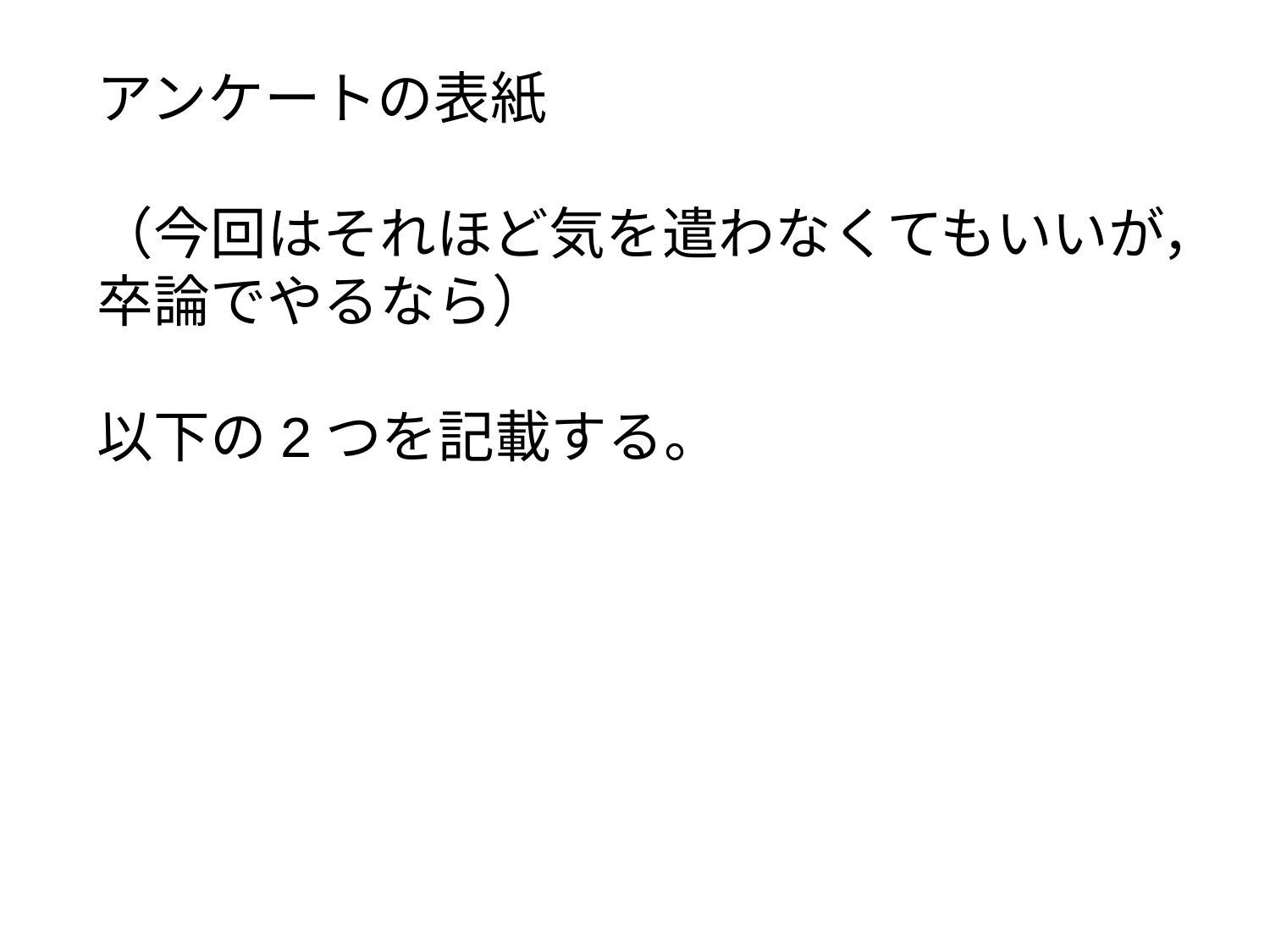

アンケートの表紙

（今回はそれほど気を遣わなくてもいいが，卒論でやるなら）

以下の2つを記載する。